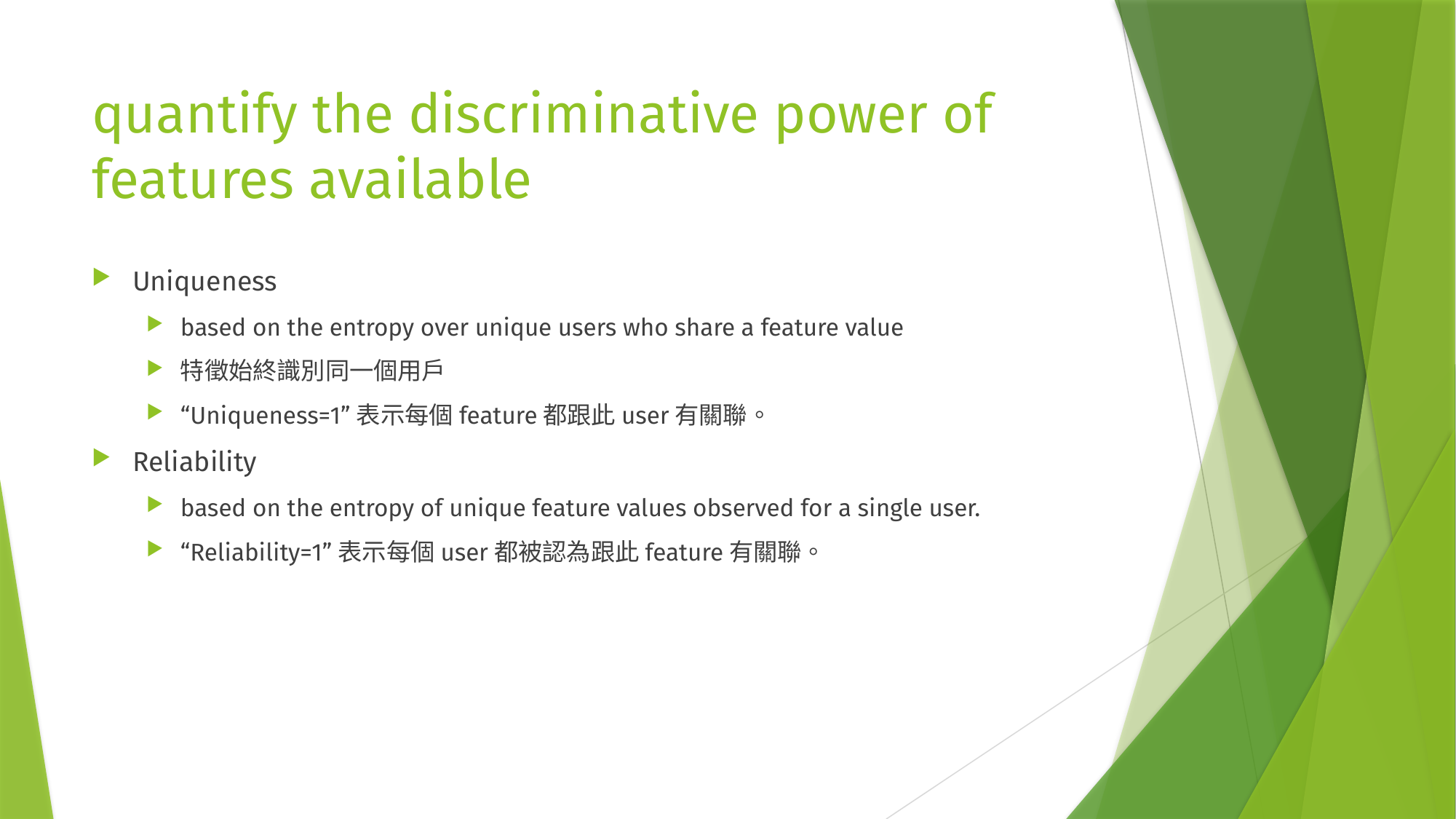

# quantify the discriminative power of features available
Uniqueness
based on the entropy over unique users who share a feature value
特徵始終識別同一個用戶
“Uniqueness=1”表示每個feature都跟此user有關聯。
Reliability
based on the entropy of unique feature values observed for a single user.
“Reliability=1”表示每個user都被認為跟此feature有關聯。